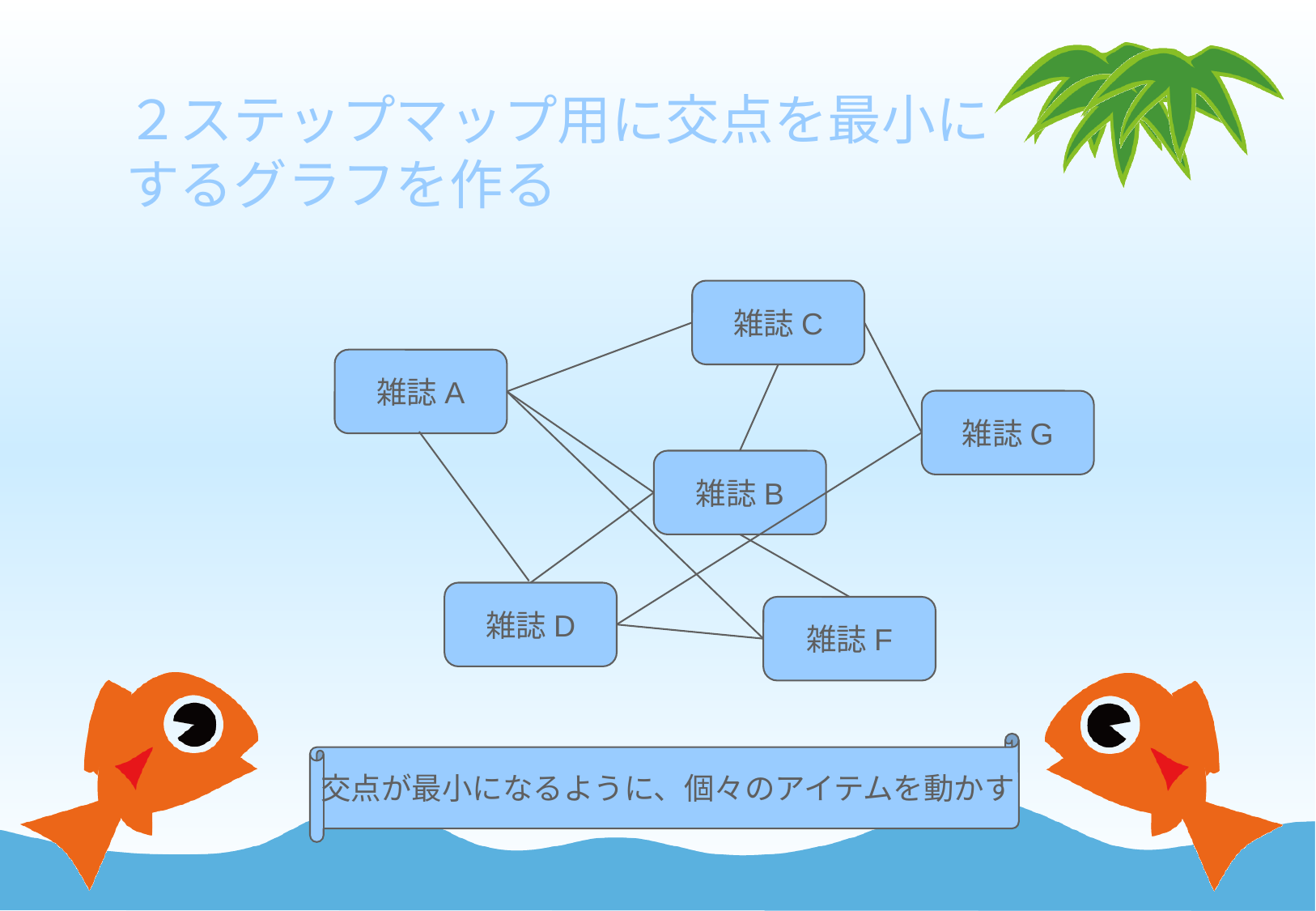

# ２ステップマップ用に交点を最小にするグラフを作る
雑誌C
雑誌A
雑誌G
雑誌B
雑誌D
雑誌F
交点が最小になるように、個々のアイテムを動かす